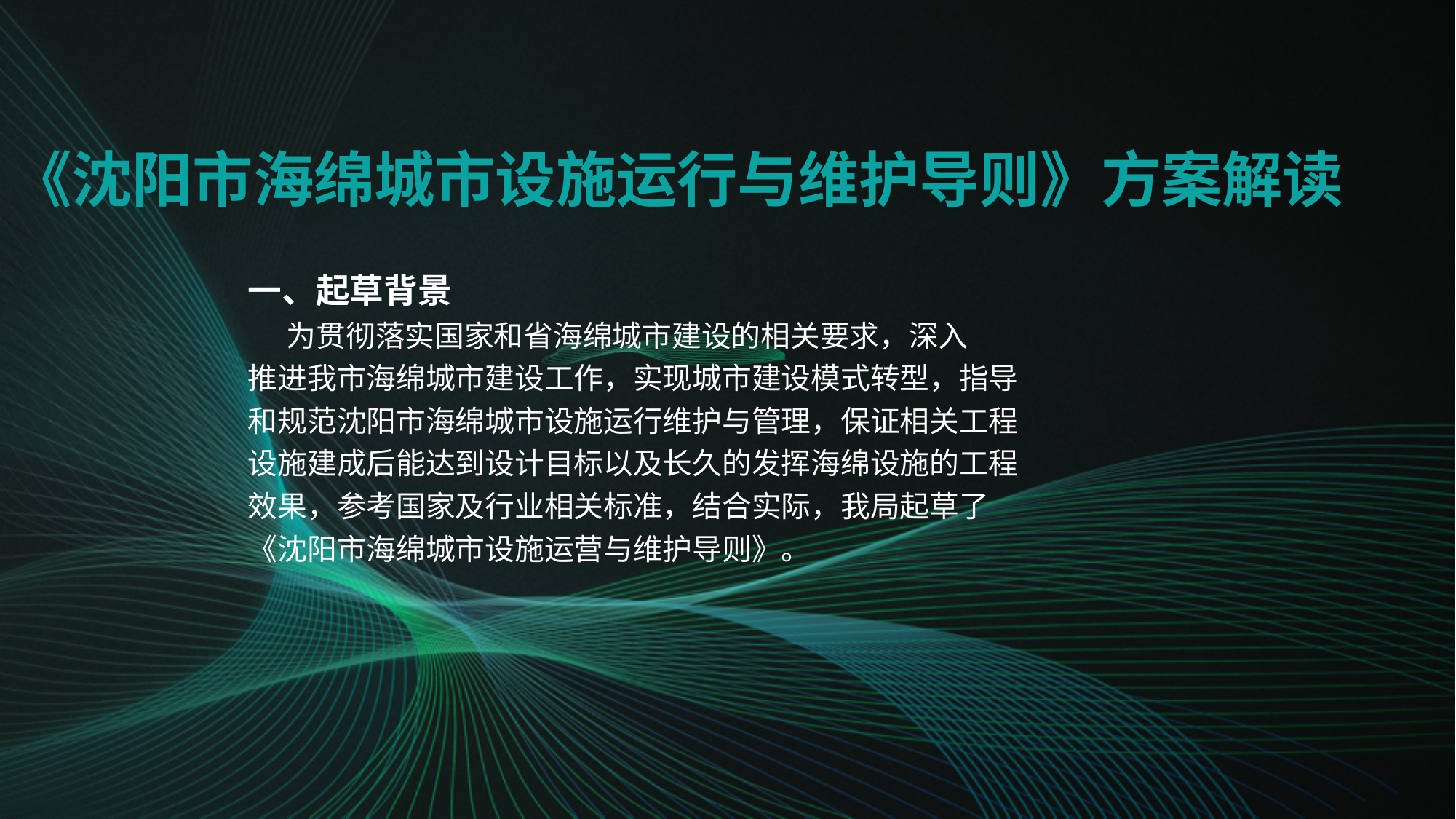

# 《沈阳市海绵城市设施运行与维护导则》方案解读
一、起草背景
     为贯彻落实国家和省海绵城市建设的相关要求，深入
推进我市海绵城市建设工作，实现城市建设模式转型，指导
和规范沈阳市海绵城市设施运行维护与管理，保证相关工程
设施建成后能达到设计目标以及长久的发挥海绵设施的工程
效果，参考国家及行业相关标准，结合实际，我局起草了
《沈阳市海绵城市设施运营与维护导则》。